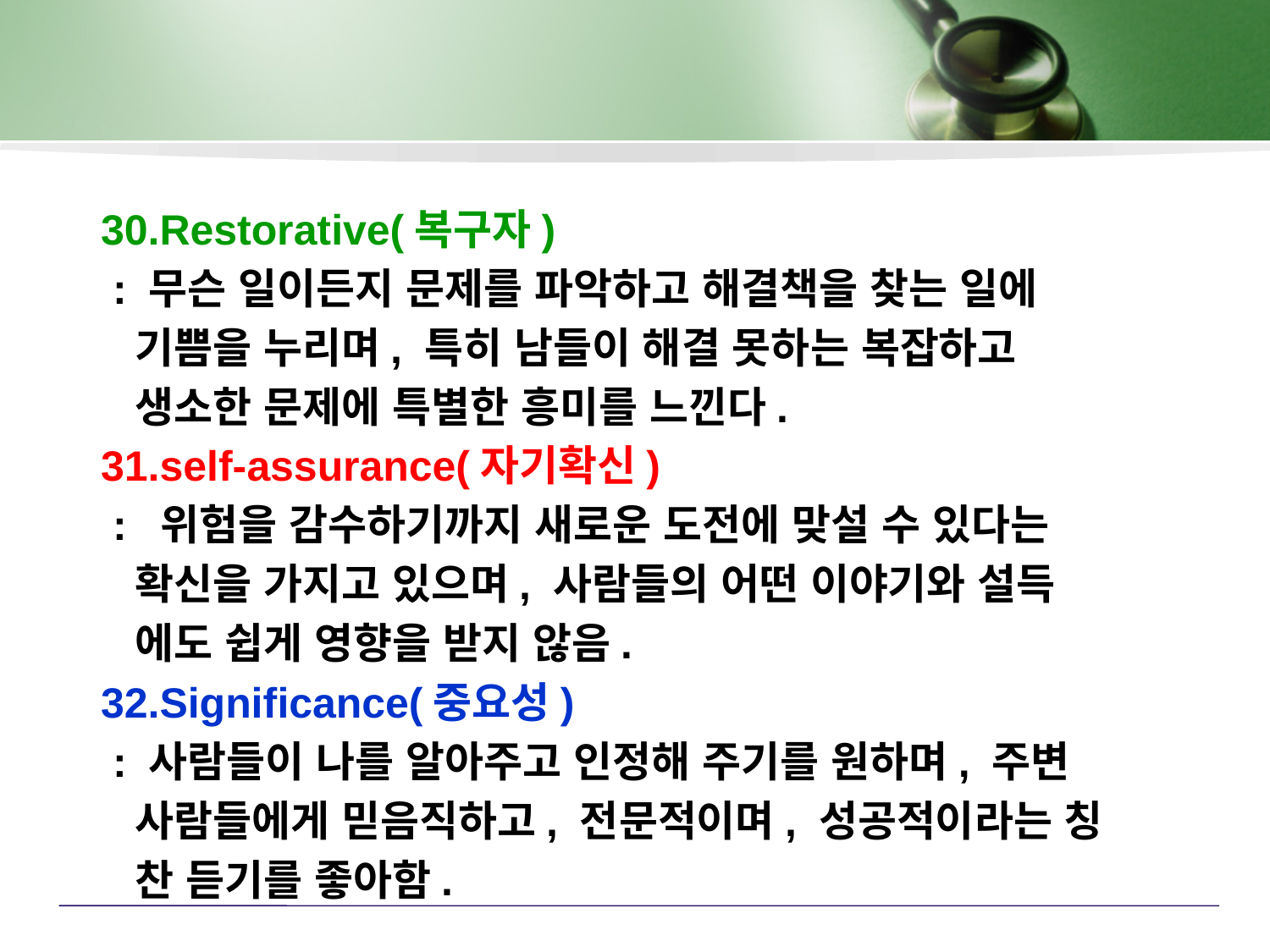

30.Restorative(복구자)
 : 무슨 일이든지 문제를 파악하고 해결책을 찾는 일에
  기쁨을 누리며, 특히 남들이 해결 못하는 복잡하고
  생소한 문제에 특별한 흥미를 느낀다.
31.self-assurance(자기확신)
 :  위험을 감수하기까지 새로운 도전에 맞설 수 있다는
  확신을 가지고 있으며, 사람들의 어떤 이야기와 설득
  에도 쉽게 영향을 받지 않음.
32.Significance(중요성)
 : 사람들이 나를 알아주고 인정해 주기를 원하며, 주변
  사람들에게 믿음직하고, 전문적이며, 성공적이라는 칭
  찬 듣기를 좋아함.